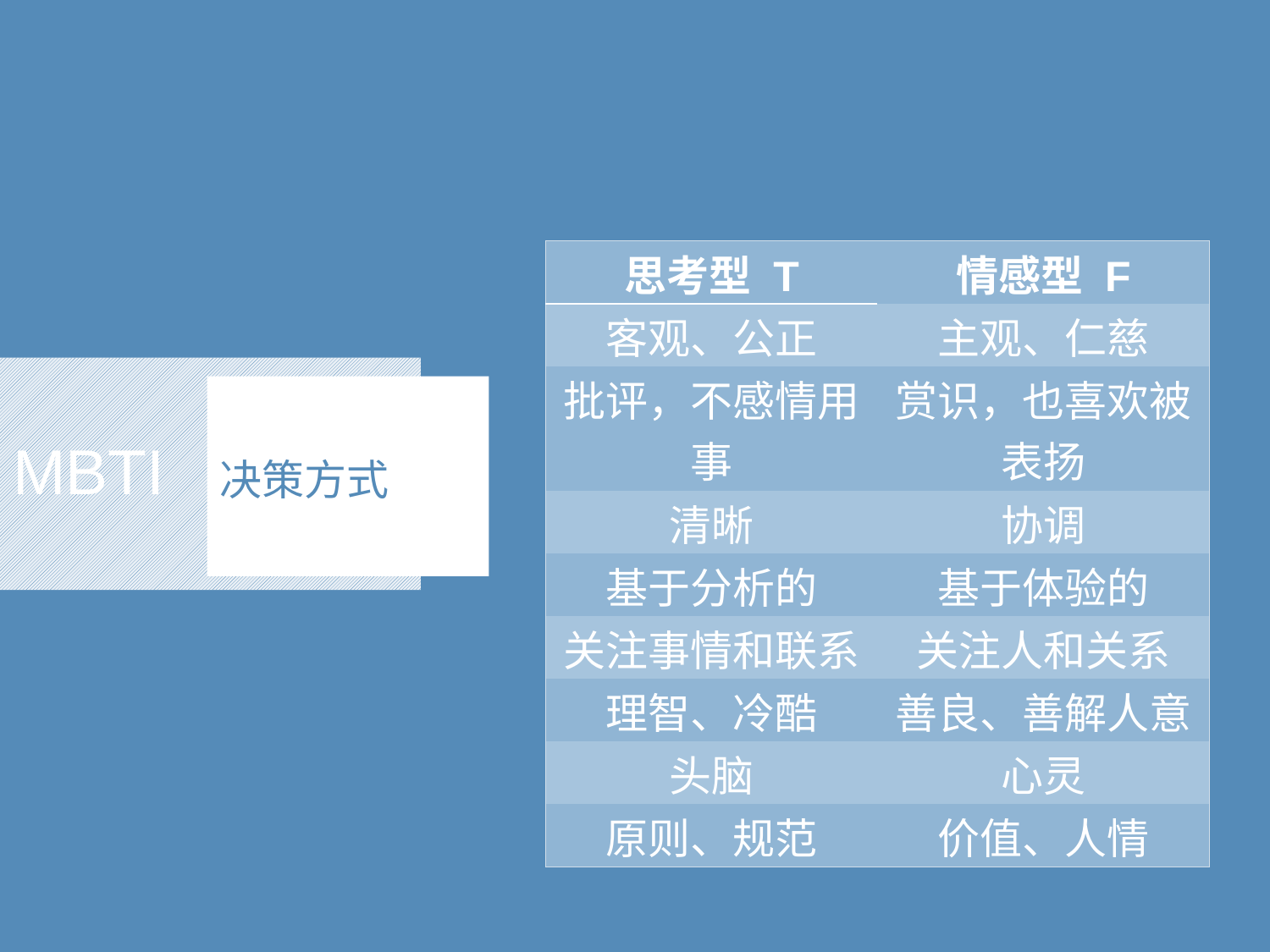

| 思考型 T | 情感型 F |
| --- | --- |
| 客观、公正 | 主观、仁慈 |
| 批评，不感情用事 | 赏识，也喜欢被表扬 |
| 清晰 | 协调 |
| 基于分析的 | 基于体验的 |
| 关注事情和联系 | 关注人和关系 |
| 理智、冷酷 | 善良、善解人意 |
| 头脑 | 心灵 |
| 原则、规范 | 价值、人情 |
# MBTI
决策方式